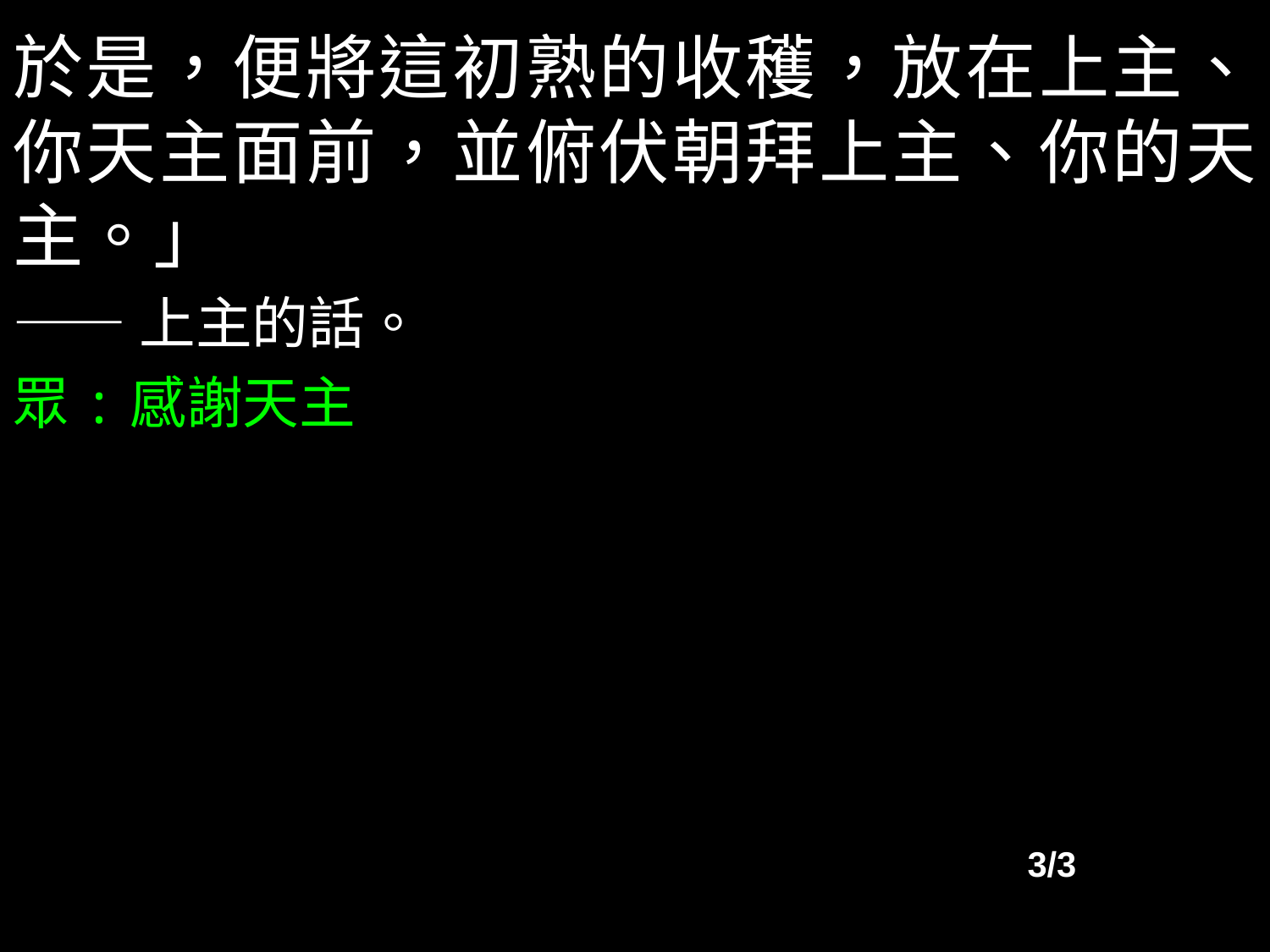

於是，便將這初熟的收穫，放在上主、你天主面前，並俯伏朝拜上主、你的天主。」
——上主的話。
眾:感謝天主

3/3